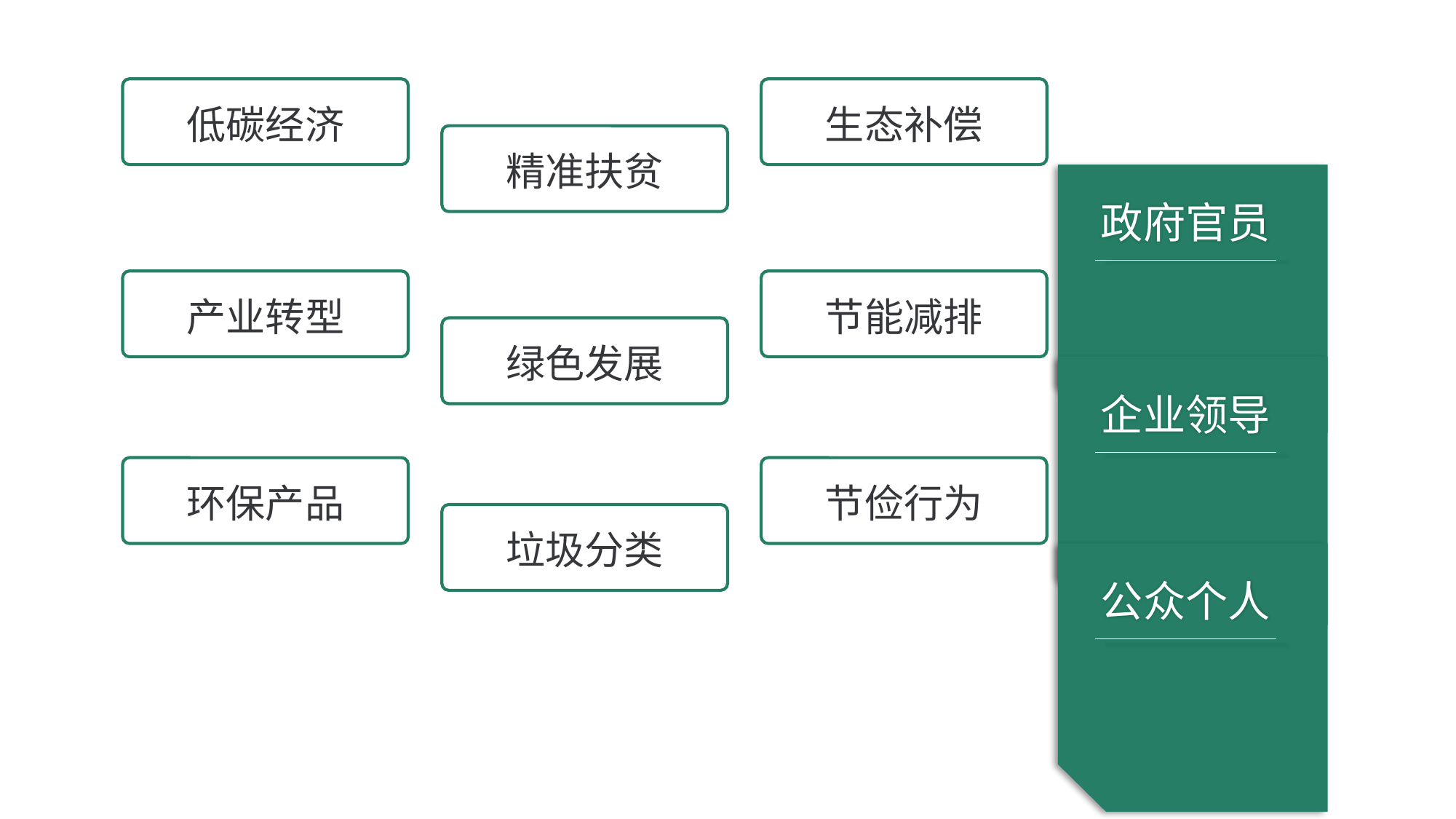

低碳经济

生态补偿

精准扶贫

政府官员

产业转型

节能减排

绿色发展

企业领导

环保产品

节俭行为

垃圾分类

公众个人